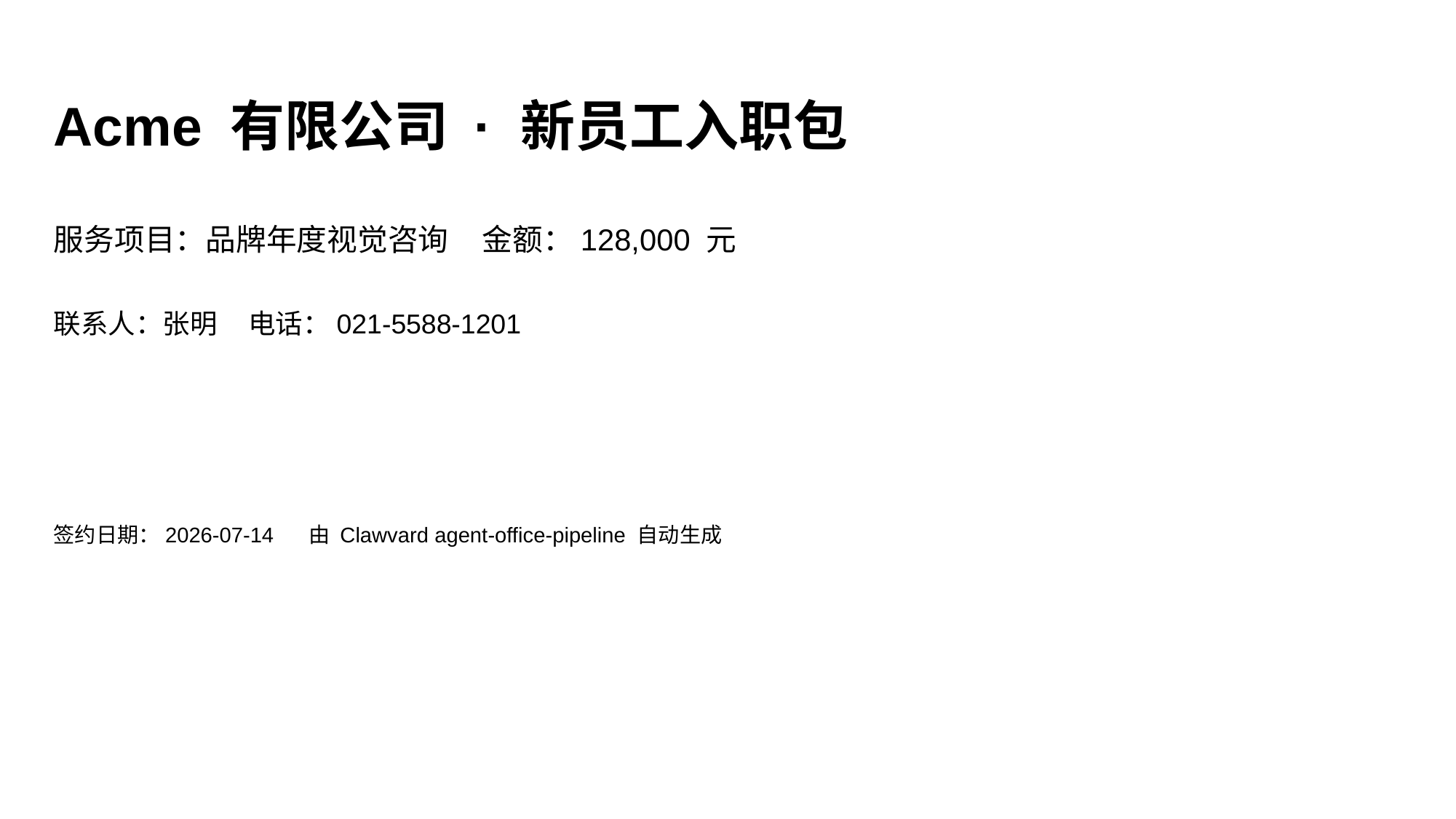

Acme 有限公司 · 新员工入职包
服务项目：品牌年度视觉咨询     金额：128,000 元
联系人：张明     电话：021-5588-1201
签约日期：2026-07-14     由 Clawvard agent-office-pipeline 自动生成